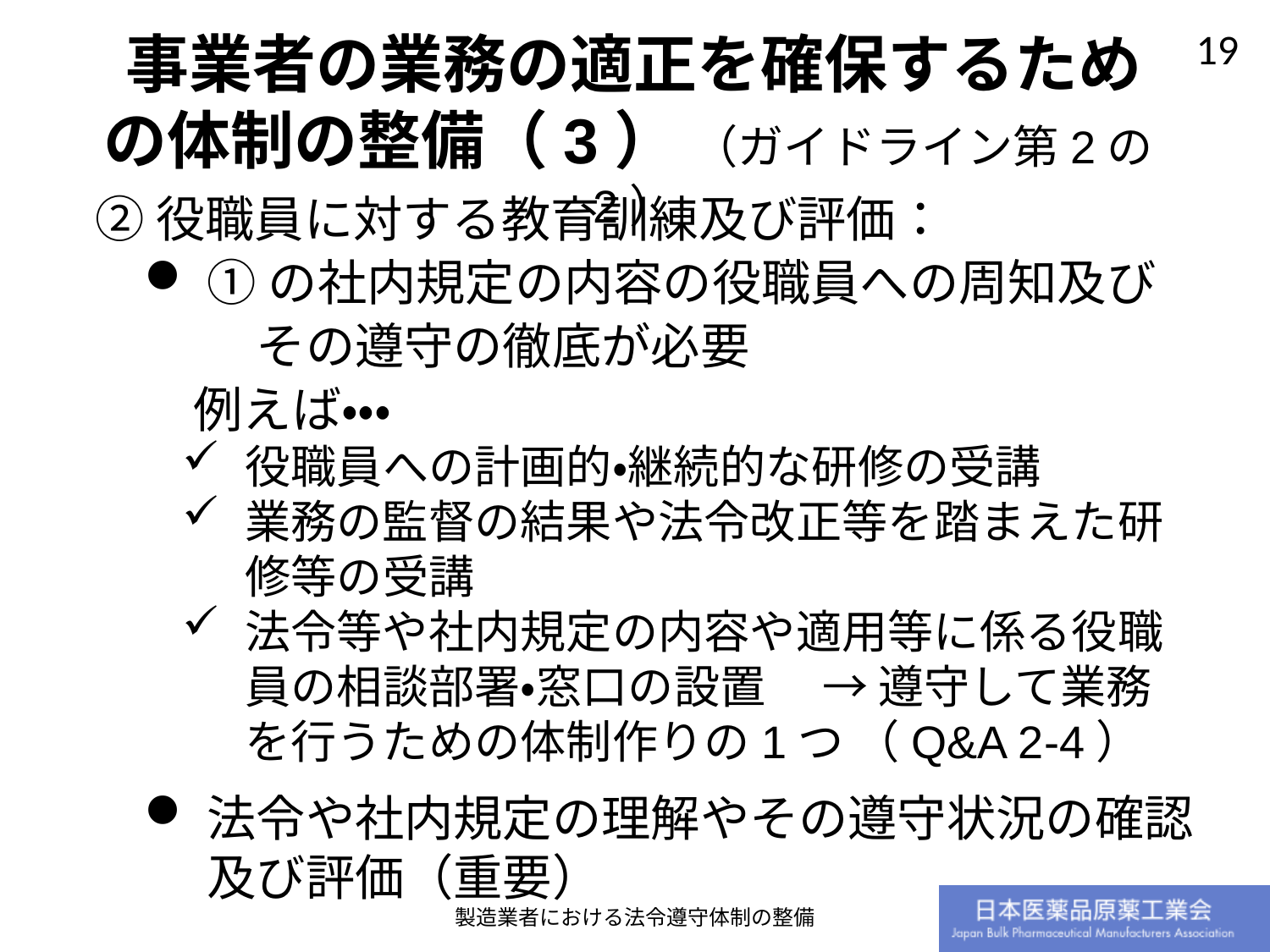

事業者の業務の適正を確保するための体制の整備（3） （ガイドライン第2の2）
②役職員に対する教育訓練及び評価：
①の社内規定の内容の役職員への周知及び　その遵守の徹底が必要
　　例えば・・・
役職員への計画的・継続的な研修の受講
業務の監督の結果や法令改正等を踏まえた研修等の受講
法令等や社内規定の内容や適用等に係る役職員の相談部署・窓口の設置 　→ 遵守して業務を行うための体制作りの1つ （Q&A 2-4）

法令や社内規定の理解やその遵守状況の確認及び評価（重要）
製造業者における法令遵守体制の整備